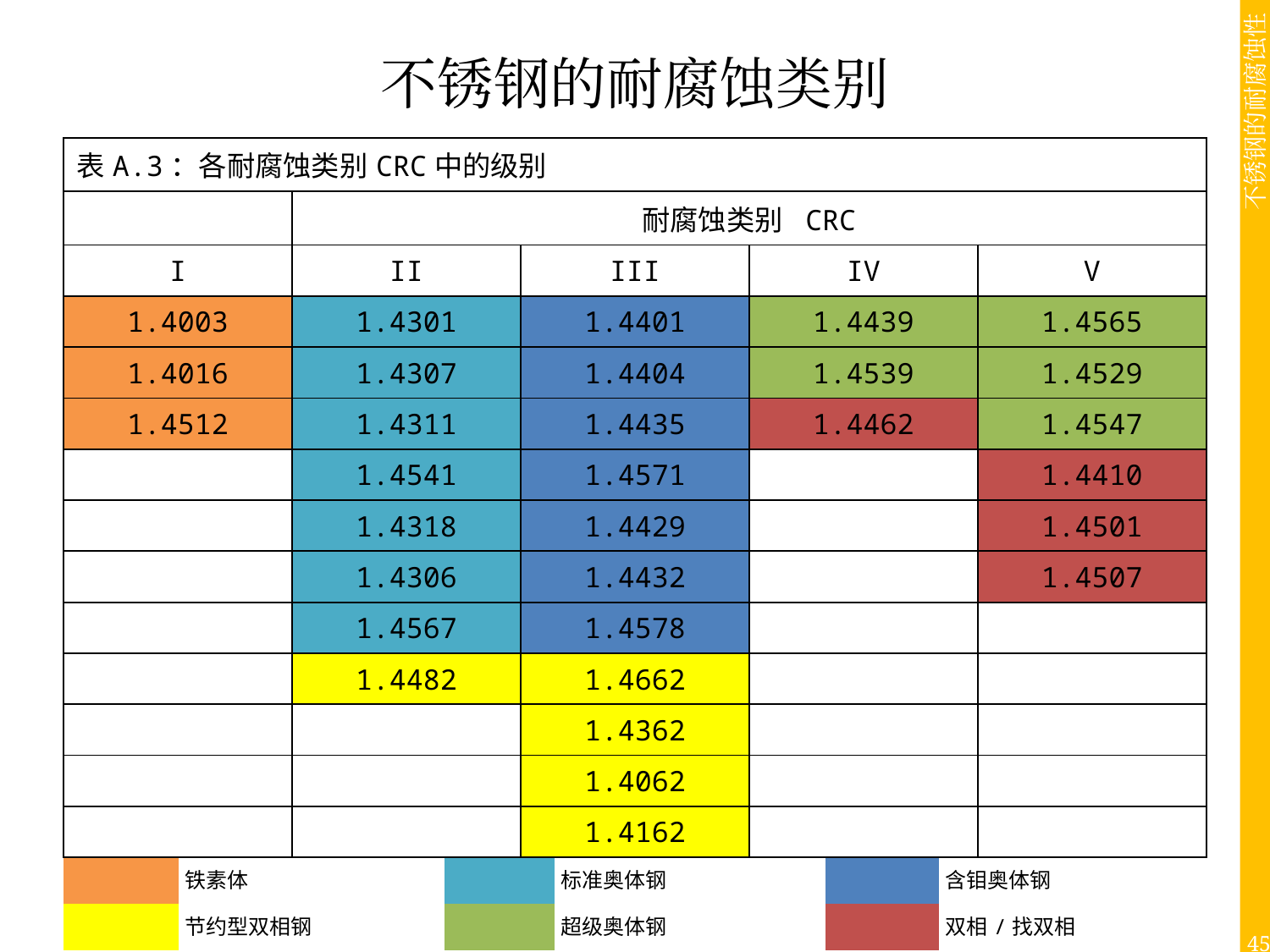

# 不锈钢的耐腐蚀类别
| 表A.3：各耐腐蚀类别CRC中的级别 |  |  |  |  |  |  |  |  |  |
| --- | --- | --- | --- | --- | --- | --- | --- | --- | --- |
|  |  | 耐腐蚀类别 CRC |  |  |  |  |  |  |  |
| I |  | II |  | III |  | IV |  |  | V |
| 1.4003 |  | 1.4301 |  | 1.4401 |  | 1.4439 |  |  | 1.4565 |
| 1.4016 |  | 1.4307 |  | 1.4404 |  | 1.4539 |  |  | 1.4529 |
| 1.4512 |  | 1.4311 |  | 1.4435 |  | 1.4462 |  |  | 1.4547 |
|  |  | 1.4541 |  | 1.4571 |  |  |  |  | 1.4410 |
|  |  | 1.4318 |  | 1.4429 |  |  |  |  | 1.4501 |
|  |  | 1.4306 |  | 1.4432 |  |  |  |  | 1.4507 |
|  |  | 1.4567 |  | 1.4578 |  |  |  |  |  |
|  |  | 1.4482 |  | 1.4662 |  |  |  |  |  |
|  |  |  |  | 1.4362 |  |  |  |  |  |
|  |  |  |  | 1.4062 |  |  |  |  |  |
|  |  |  |  | 1.4162 |  |  |  |  |  |
|  | 铁素体 |  |  |  | 标准奥体钢 |  |  | 含钼奥体钢 |  |
|  | 节约型双相钢 |  |  |  | 超级奥体钢 |  |  | 双相/找双相 |  |
| 注： | 有关EN标准名称，请参看附录 这并不适用于游泳池 |  |  |  |  |  |  |  |  |
45